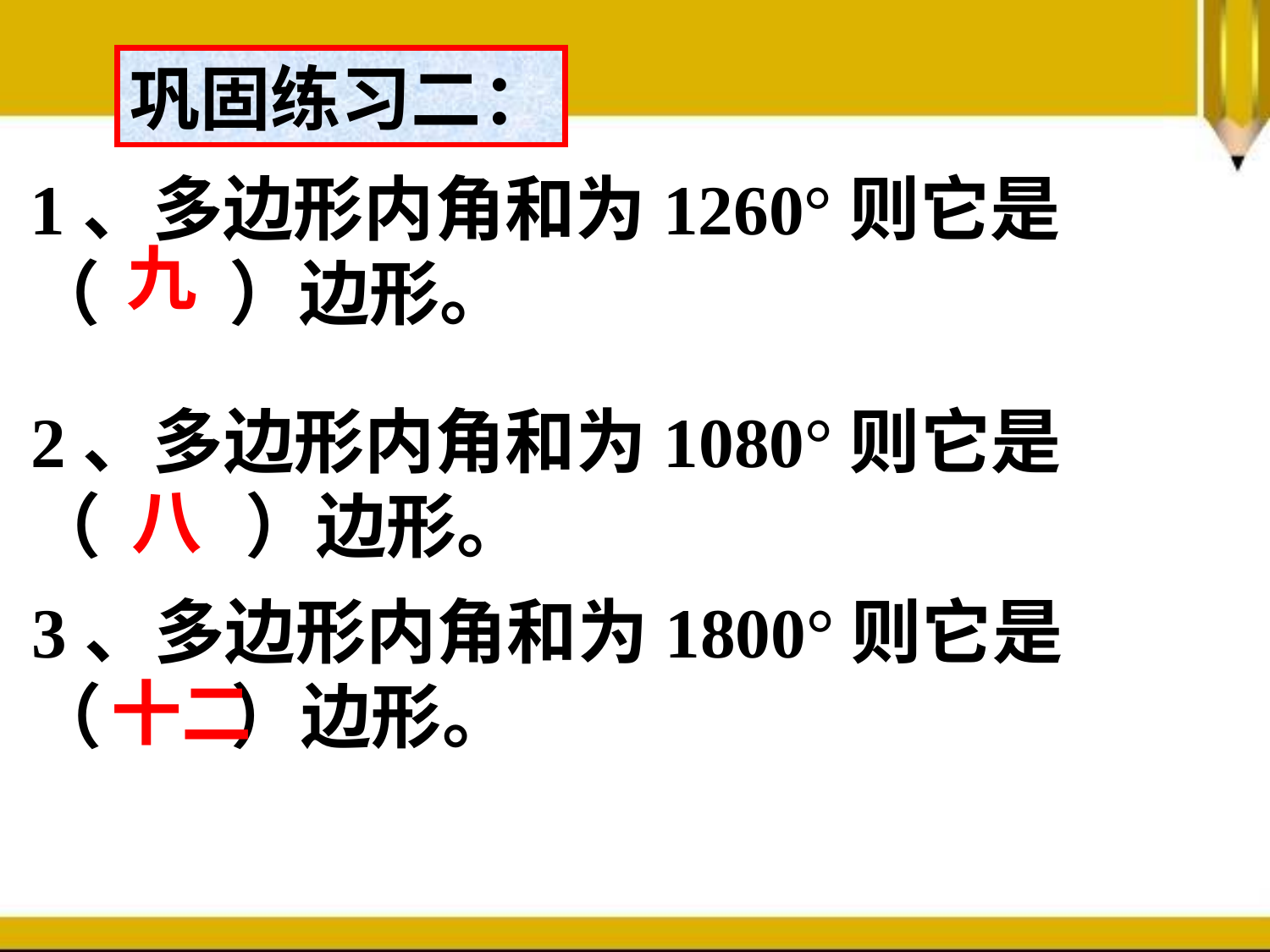

巩固练习二：
1、多边形内角和为1260°则它是
（        ）边形。
九
2、多边形内角和为1080°则它是
（         ）边形。
八
3、多边形内角和为1800°则它是
（        ）边形。
十二